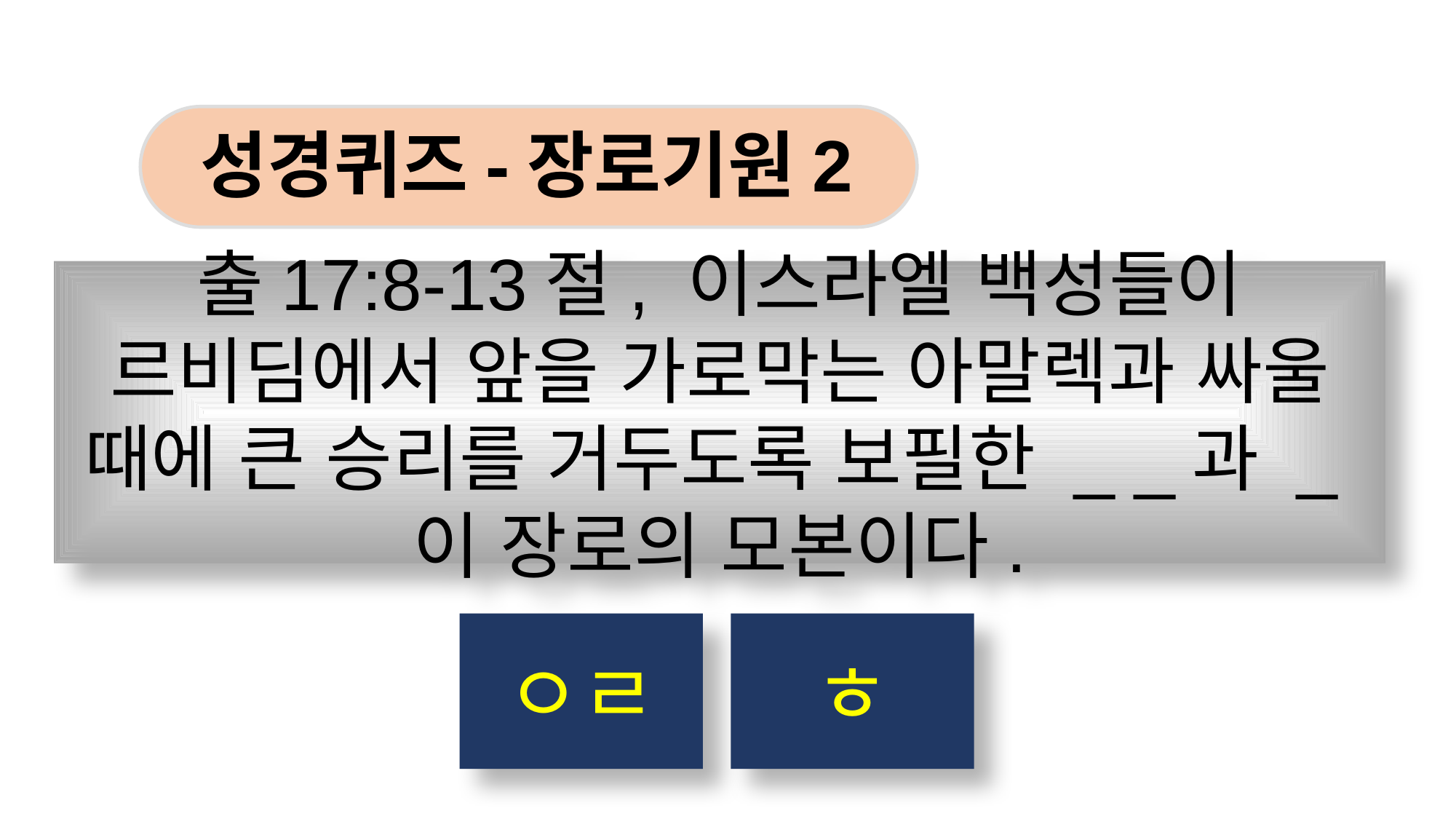

성경퀴즈-장로기원2
출17:8-13절, 이스라엘 백성들이 르비딤에서 앞을 가로막는 아말렉과 싸울 때에 큰 승리를 거두도록 보필한 _ _과 _이 장로의 모본이다.
ㅇㄹ
ㅎ